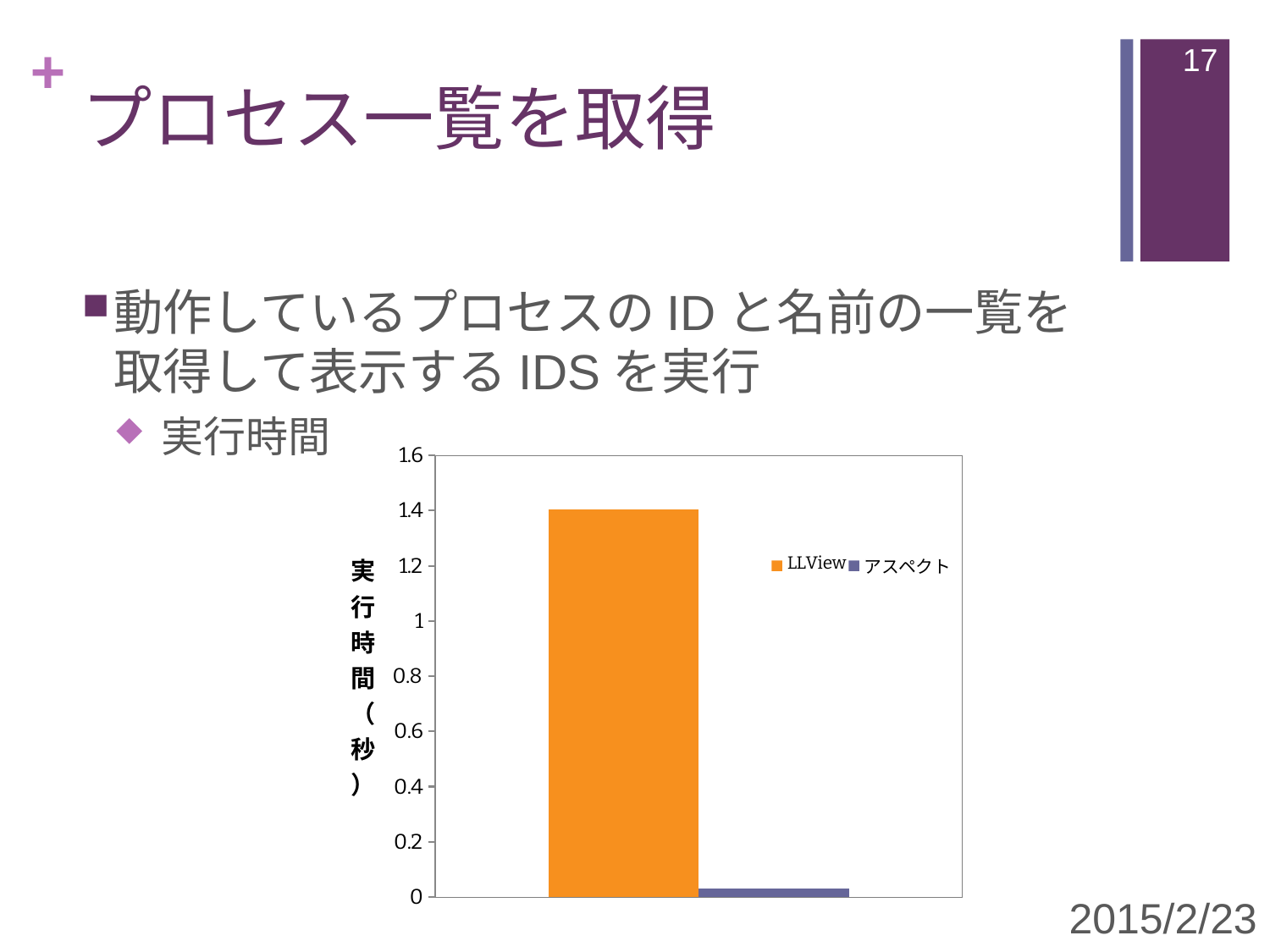

17
# プロセス一覧を取得
動作しているプロセスのIDと名前の一覧を取得して表示するIDSを実行
実行時間

### Chart

| Category |  |  |
|---|---|---|
2015/2/23